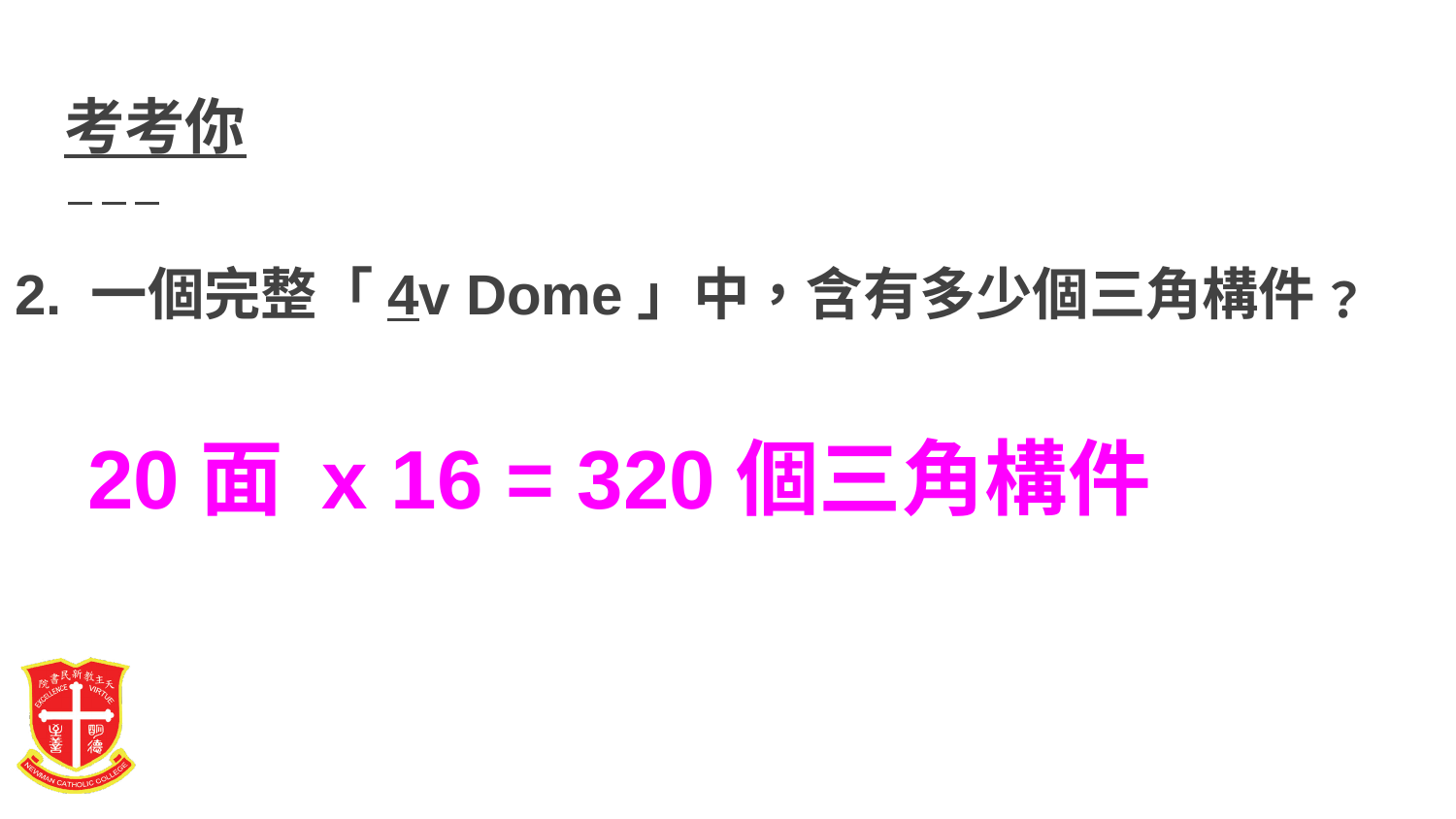

# 考考你
2. 一個完整「4v Dome」中，含有多少個三角構件﹖
20面 x 16 = 320個三角構件